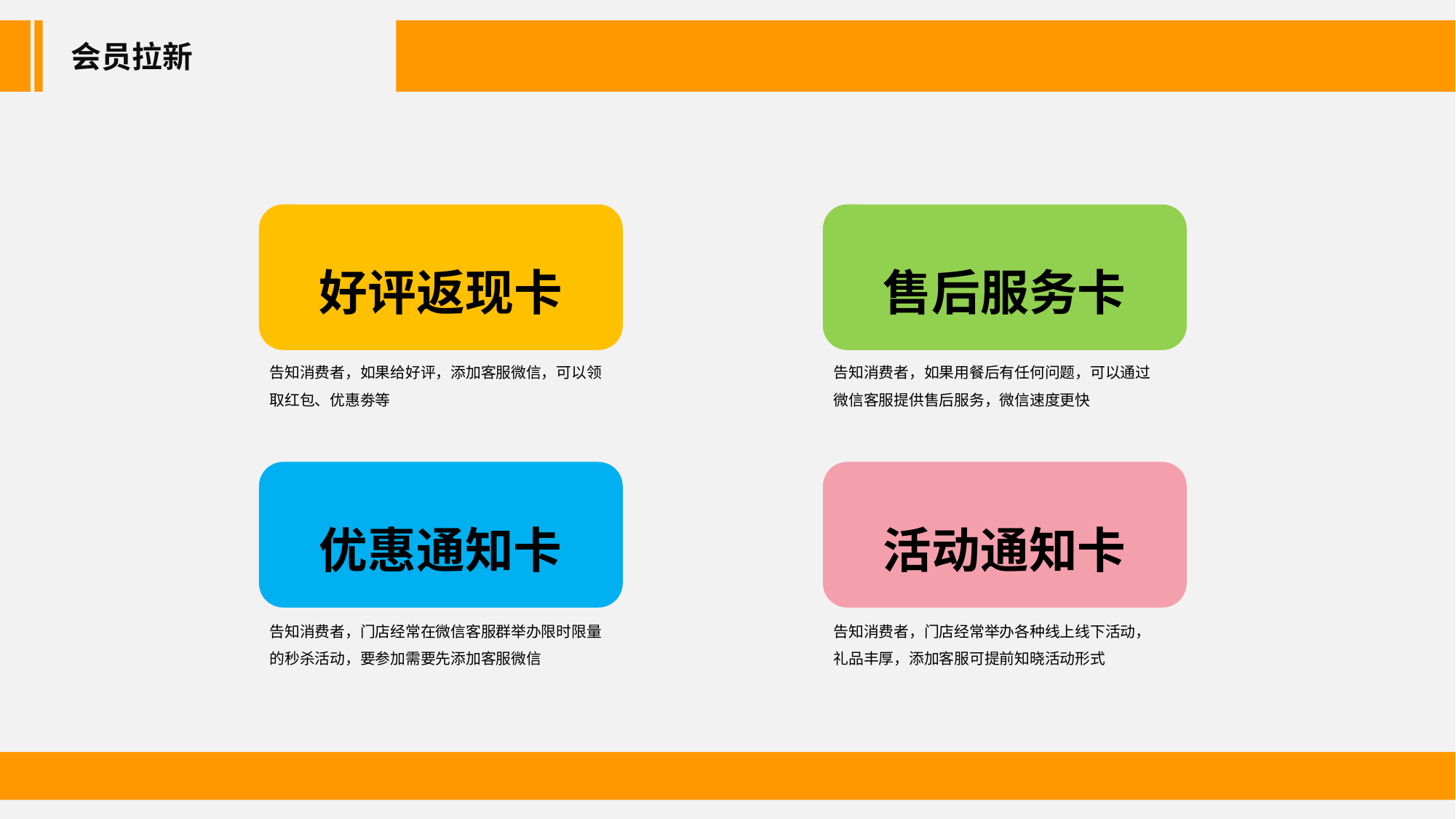

会员拉新

好评返现卡

售后服务卡
告知消费者，如果给好评，添加客服微信，可以领取红包、优惠劵等
告知消费者，如果用餐后有任何问题，可以通过微信客服提供售后服务，微信速度更快

优惠通知卡

活动通知卡
告知消费者，门店经常在微信客服群举办限时限量的秒杀活动，要参加需要先添加客服微信
告知消费者，门店经常举办各种线上线下活动，礼品丰厚，添加客服可提前知晓活动形式